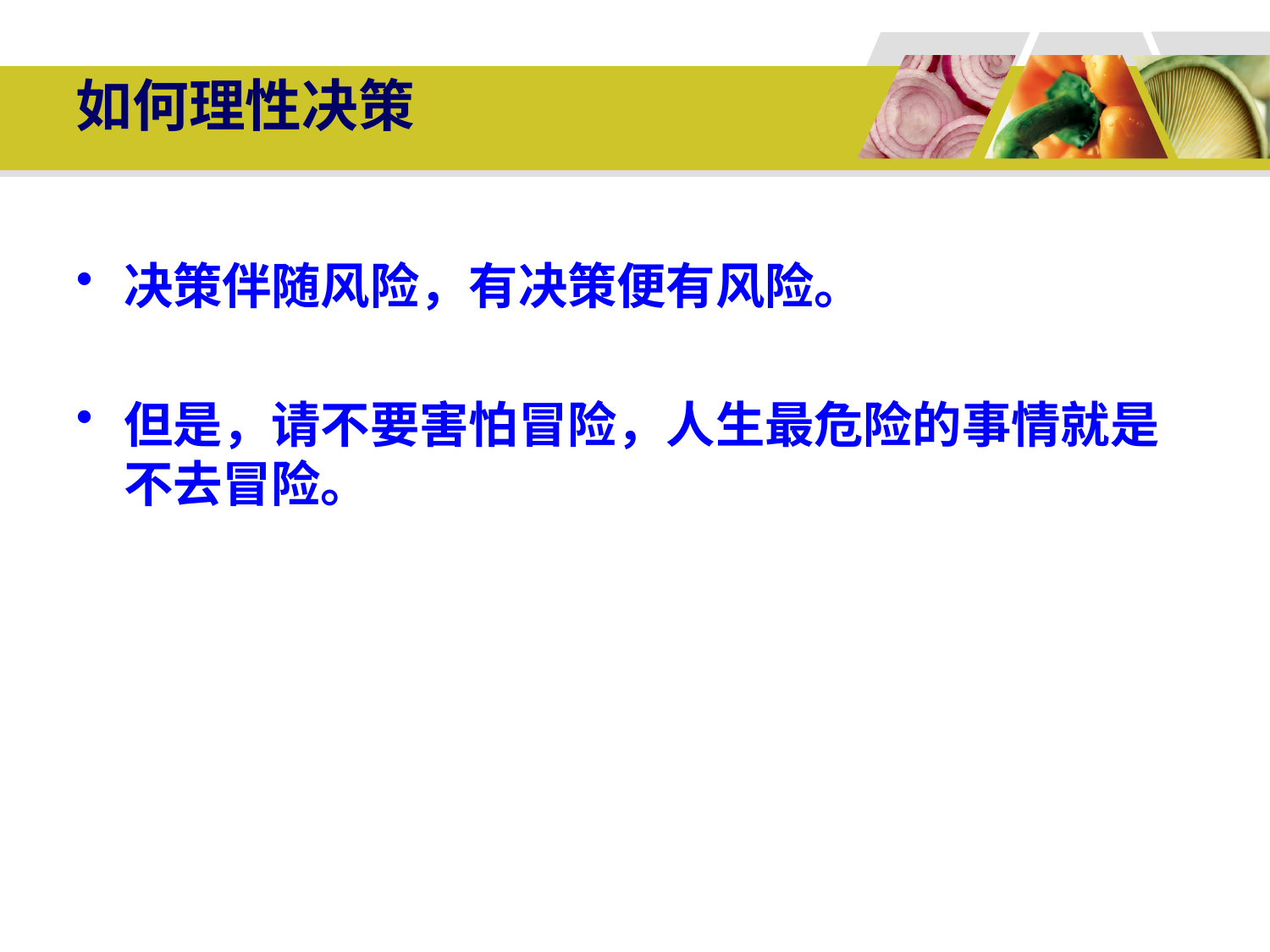

# 如何理性决策

决策伴随风险，有决策便有风险。

但是，请不要害怕冒险，人生最危险的事情就是不去冒险。